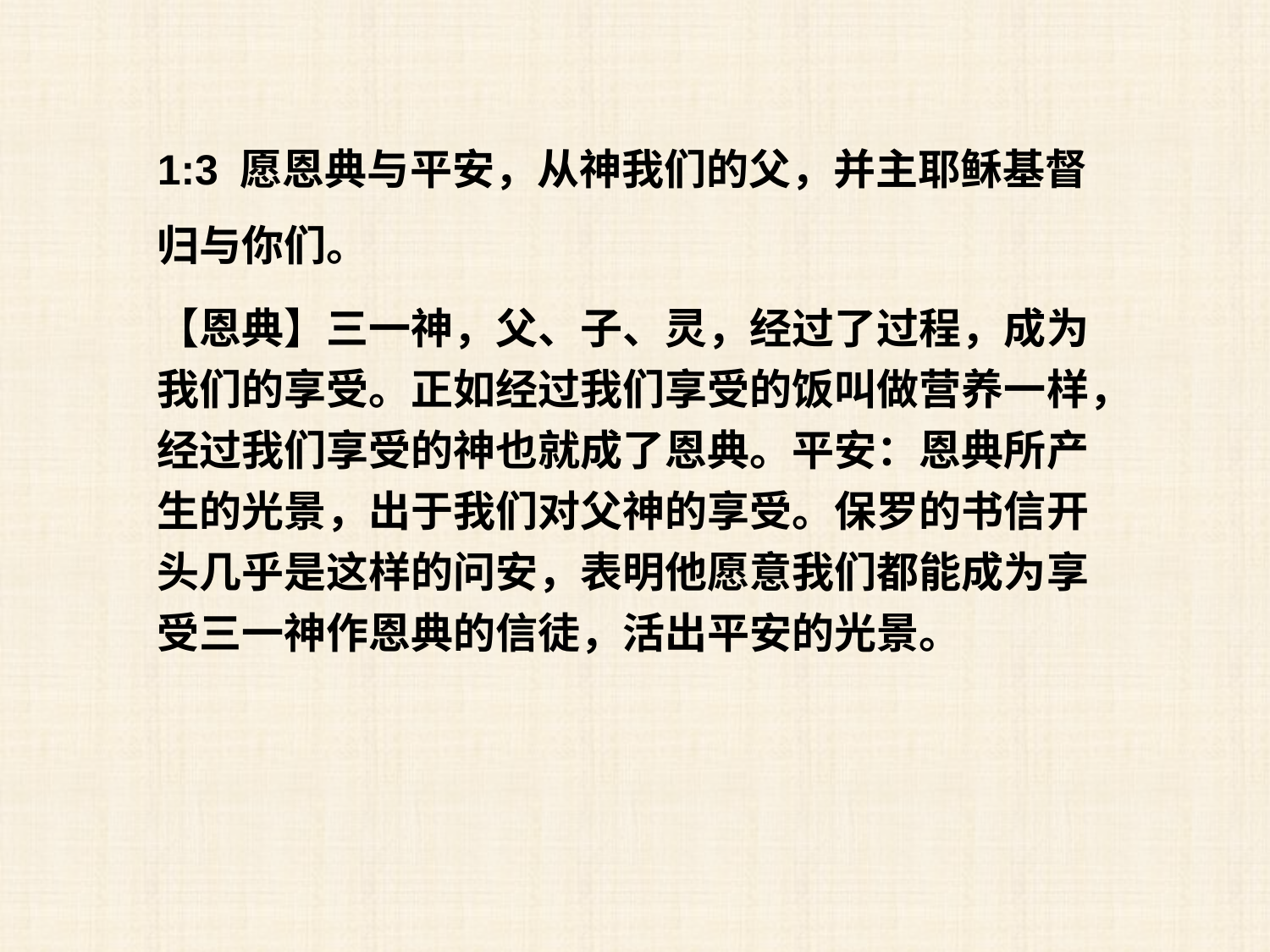

1:3 愿恩典与平安，从神我们的父，并主耶稣基督归与你们。
【恩典】三一神，父、子、灵，经过了过程，成为我们的享受。正如经过我们享受的饭叫做营养一样，经过我们享受的神也就成了恩典。平安：恩典所产生的光景，出于我们对父神的享受。保罗的书信开头几乎是这样的问安，表明他愿意我们都能成为享受三一神作恩典的信徒，活出平安的光景。